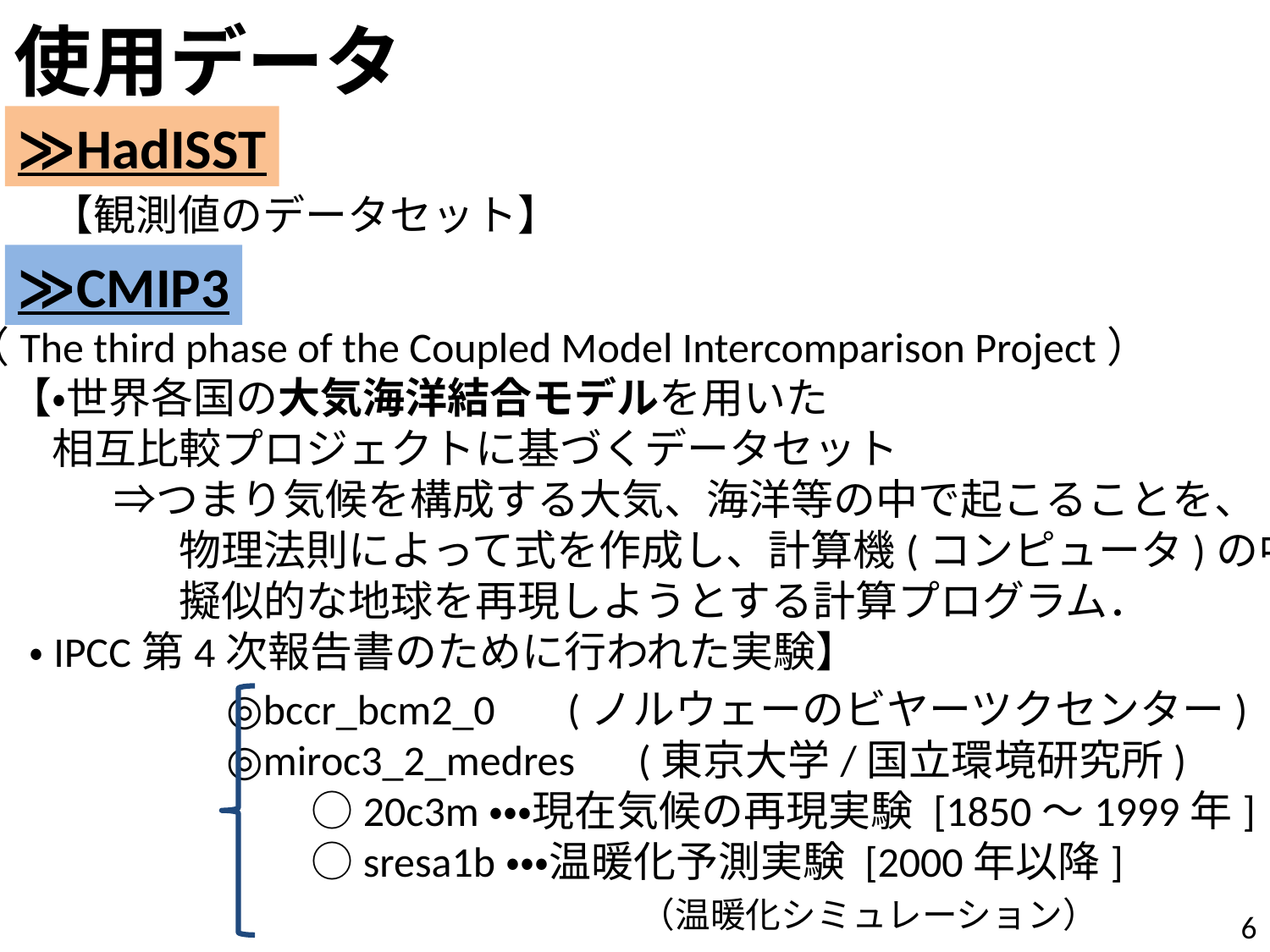

使用データ
≫HadISST
　【観測値のデータセット】
≫CMIP3
　（The third phase of the Coupled Model Intercomparison Project）
　　【・世界各国の大気海洋結合モデルを用いた
　　　相互比較プロジェクトに基づくデータセット
　　  　　⇒つまり気候を構成する大気、海洋等の中で起こることを、
　　　　　　物理法則によって式を作成し、計算機(コンピュータ)の中で
　　　　　　擬似的な地球を再現しようとする計算プログラム．
　　  ・IPCC第4次報告書のために行われた実験】
◎bccr_bcm2_0 　(ノルウェーのビヤーツクセンター)
◎miroc3_2_medres　(東京大学/国立環境研究所)
　　○20c3m・・・現在気候の再現実験 [1850～1999年]
　　○sresa1b・・・温暖化予測実験 [2000年以降]
     　　　　　　　　  （温暖化シミュレーション）

6